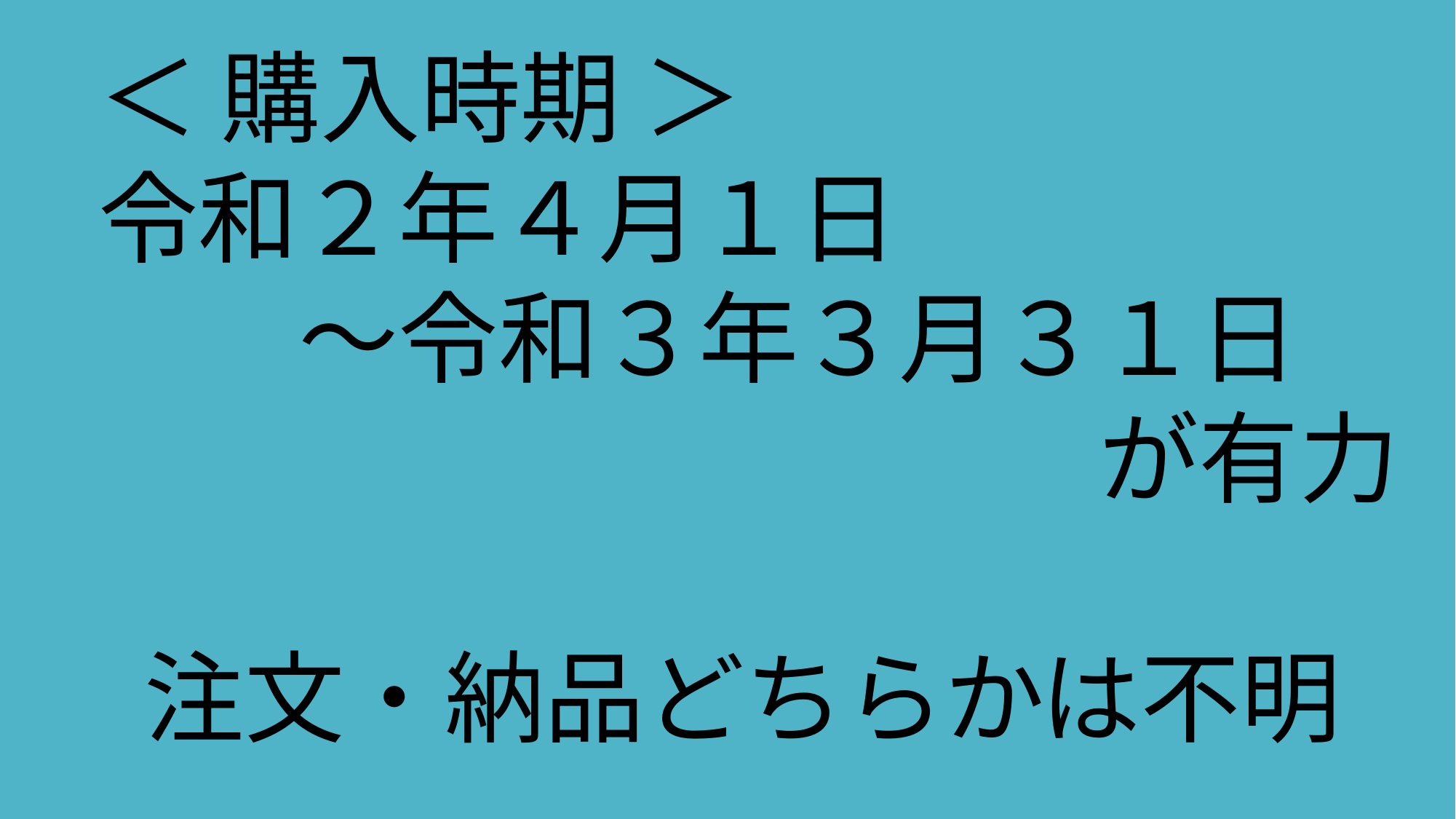

＜ 購入時期 ＞
令和２年４月１日
　　～令和３年３月３１日
　　　　　　　　　　が有力

 注文・納品どちらかは不明